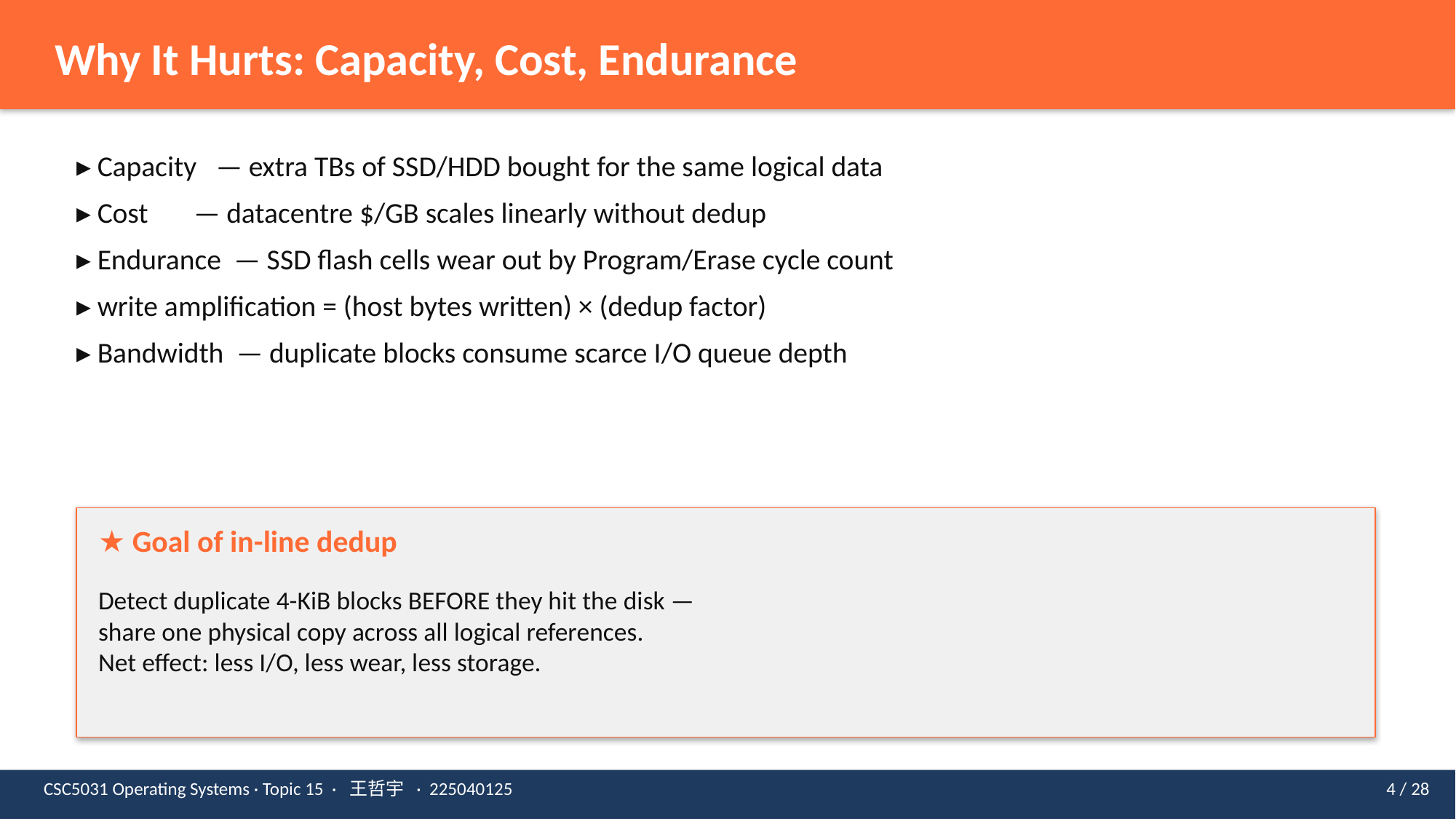

Why It Hurts: Capacity, Cost, Endurance
▸ Capacity   — extra TBs of SSD/HDD bought for the same logical data
▸ Cost       — datacentre $/GB scales linearly without dedup
▸ Endurance  — SSD flash cells wear out by Program/Erase cycle count
▸ write amplification = (host bytes written) × (dedup factor)
▸ Bandwidth  — duplicate blocks consume scarce I/O queue depth

★ Goal of in-line dedup
Detect duplicate 4-KiB blocks BEFORE they hit the disk —
share one physical copy across all logical references.
Net effect: less I/O, less wear, less storage.

CSC5031 Operating Systems · Topic 15  ·  王哲宇  ·  225040125
4 / 28